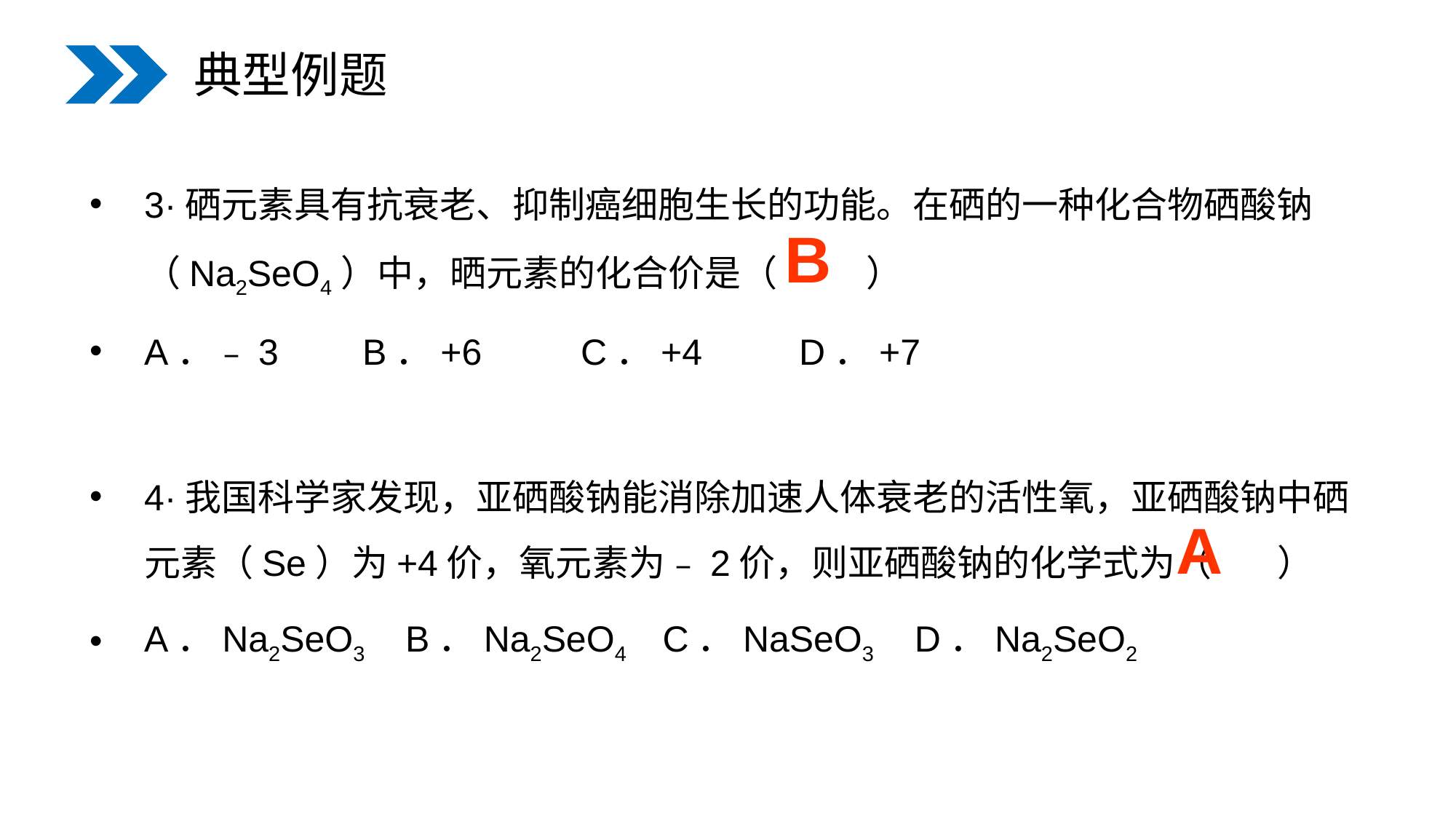

典型例题
3·硒元素具有抗衰老、抑制癌细胞生长的功能。在硒的一种化合物硒酸钠（Na2SeO4）中，晒元素的化合价是（　  　）
A．﹣3	B．+6	C．+4	D．+7

4·我国科学家发现，亚硒酸钠能消除加速人体衰老的活性氧，亚硒酸钠中硒元素（Se）为+4价，氧元素为﹣2价，则亚硒酸钠的化学式为（        ）
A．Na2SeO3    B．Na2SeO4    C．NaSeO3    D．Na2SeO2
B
A